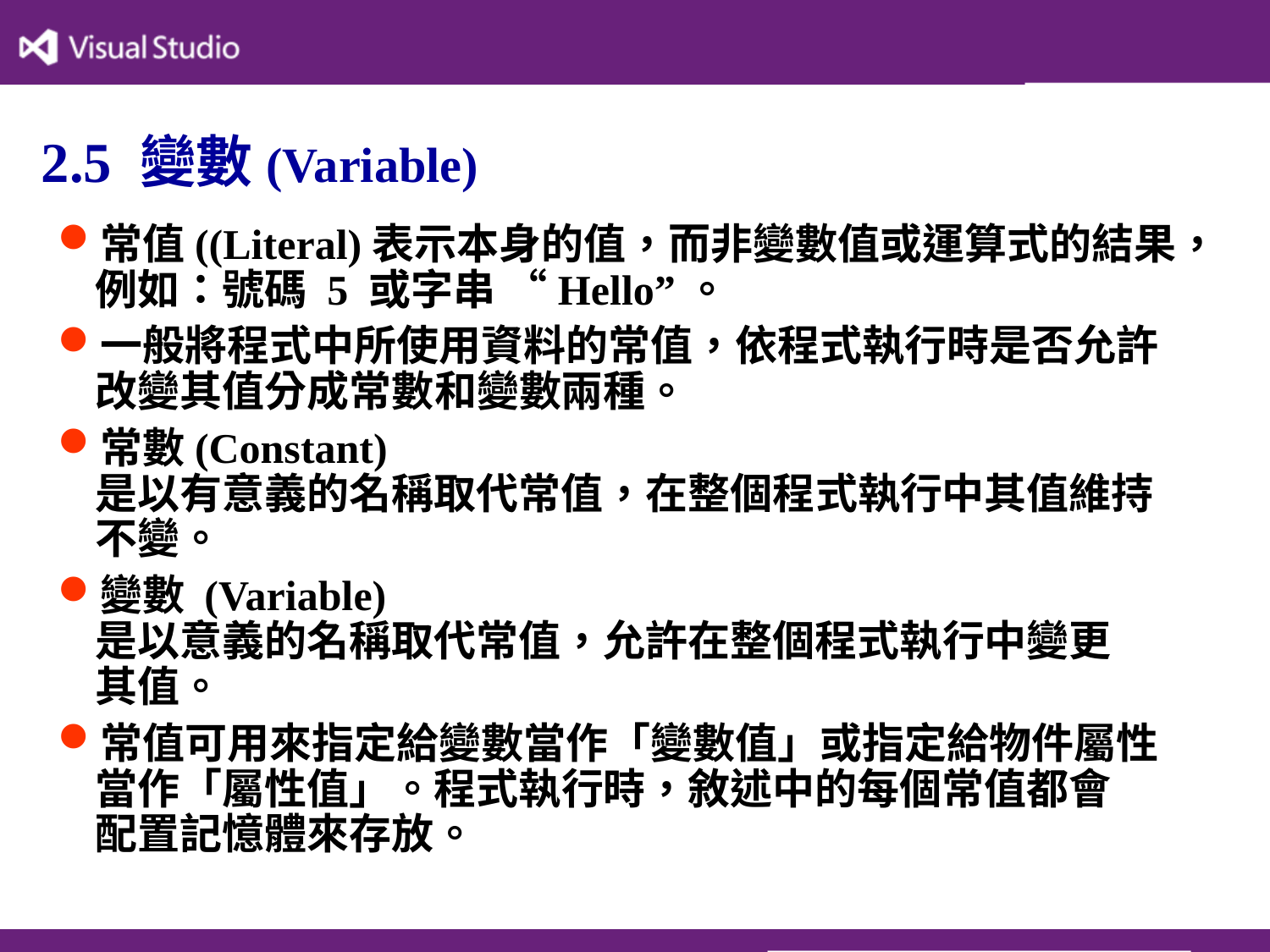

# 2.5 變數(Variable)
常值((Literal)表示本身的值，而非變數值或運算式的結果，例如：號碼 5 或字串 “Hello”。
一般將程式中所使用資料的常值，依程式執行時是否允許
改變其值分成常數和變數兩種。
常數(Constant)
是以有意義的名稱取代常值，在整個程式執行中其值維持
不變。
變數 (Variable)
是以意義的名稱取代常值，允許在整個程式執行中變更
其值。
常值可用來指定給變數當作「變數值」或指定給物件屬性
當作「屬性值」。程式執行時，敘述中的每個常值都會
配置記憶體來存放。